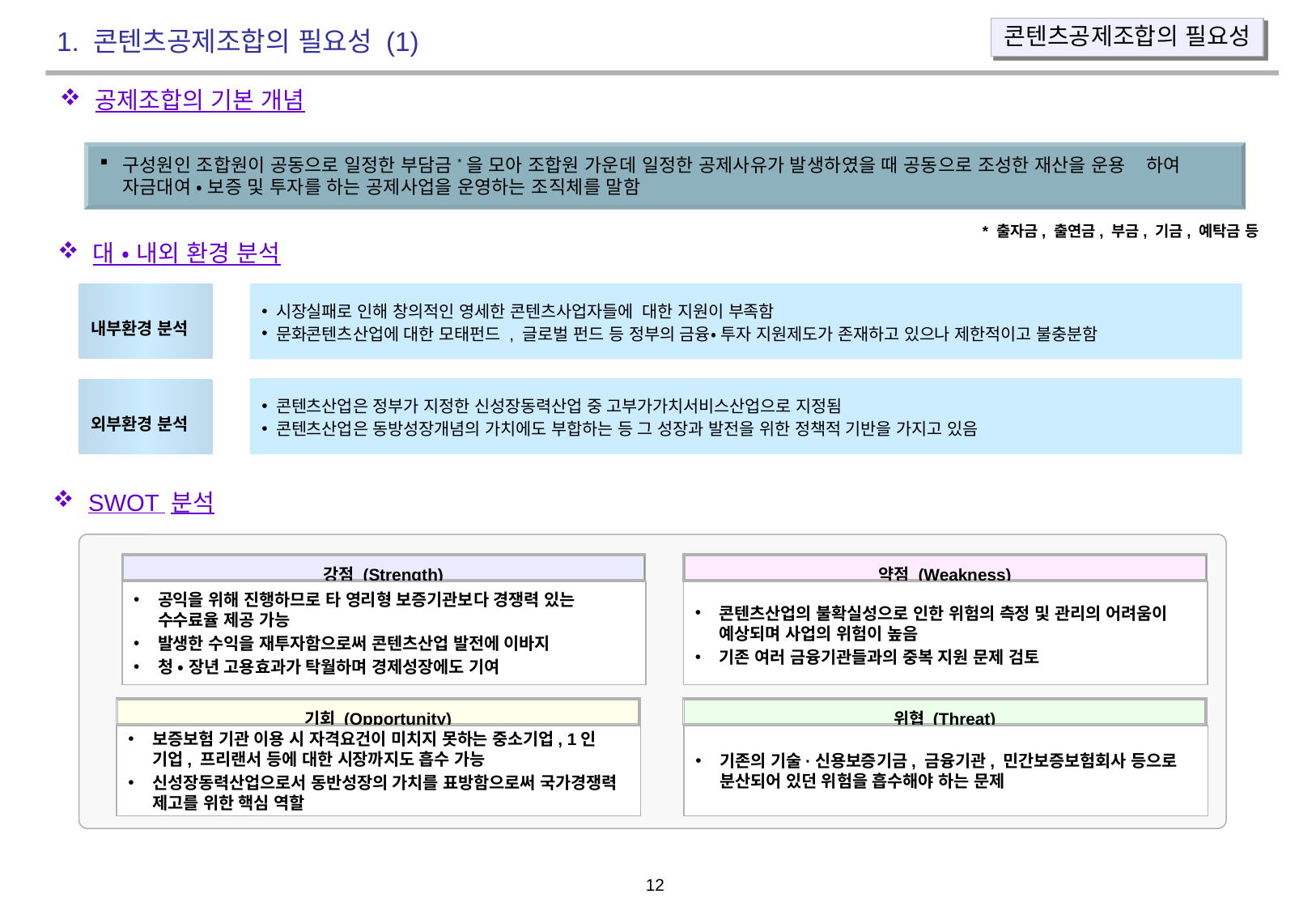

콘텐츠공제조합의 필요성
1. 콘텐츠공제조합의 필요성 (1)
공제조합의 기본 개념
구성원인 조합원이 공동으로 일정한 부담금*을 모아 조합원 가운데 일정한 공제사유가 발생하였을 때 공동으로 조성한 재산을 운용    하여  자금대여 • 보증 및 투자를 하는 공제사업을 운영하는 조직체를 말함
* 출자금, 출연금, 부금, 기금, 예탁금 등
대 • 내외 환경 분석
내부환경 분석
시장실패로 인해 창의적인 영세한 콘텐츠사업자들에  대한 지원이 부족함
문화콘텐츠산업에 대한 모태펀드 , 글로벌 펀드 등 정부의 금융• 투자 지원제도가 존재하고 있으나 제한적이고 불충분함
콘텐츠산업은 정부가 지정한 신성장동력산업 중 고부가가치서비스산업으로 지정됨
콘텐츠산업은 동방성장개념의 가치에도 부합하는 등 그 성장과 발전을 위한 정책적 기반을 가지고 있음
외부환경 분석
SWOT 분석

강점 (Strength)
약점 (Weakness)

공익을 위해 진행하므로 타 영리형 보증기관보다 경쟁력 있는 수수료율 제공 가능
발생한 수익을 재투자함으로써 콘텐츠산업 발전에 이바지
청 • 장년 고용효과가 탁월하며 경제성장에도 기여

콘텐츠산업의 불확실성으로 인한 위험의 측정 및 관리의 어려움이 예상되며 사업의 위험이 높음
기존 여러 금융기관들과의 중복 지원 문제 검토

기회 (Opportunity)
위협 (Threat)
보증보험 기관 이용 시 자격요건이 미치지 못하는 중소기업, 1인 기업, 프리랜서 등에 대한 시장까지도 흡수 가능
신성장동력산업으로서 동반성장의 가치를 표방함으로써 국가경쟁력 제고를 위한 핵심 역할
기존의 기술·신용보증기금, 금융기관, 민간보증보험회사 등으로 분산되어 있던 위험을 흡수해야 하는 문제
 12